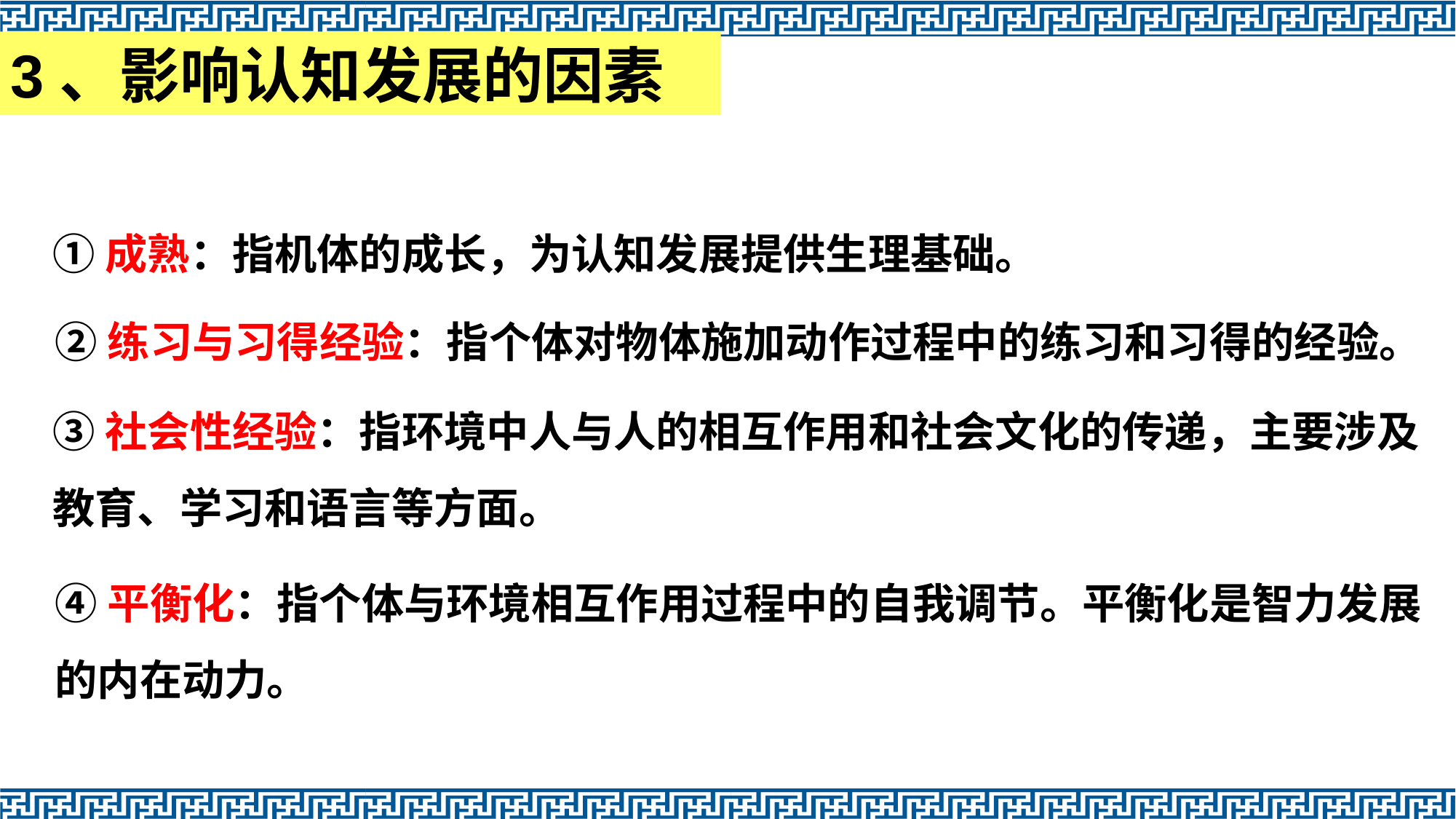

3、影响认知发展的因素
①成熟：指机体的成长，为认知发展提供生理基础。
②练习与习得经验：指个体对物体施加动作过程中的练习和习得的经验。
③社会性经验：指环境中人与人的相互作用和社会文化的传递，主要涉及教育、学习和语言等方面。
④平衡化：指个体与环境相互作用过程中的自我调节。平衡化是智力发展的内在动力。